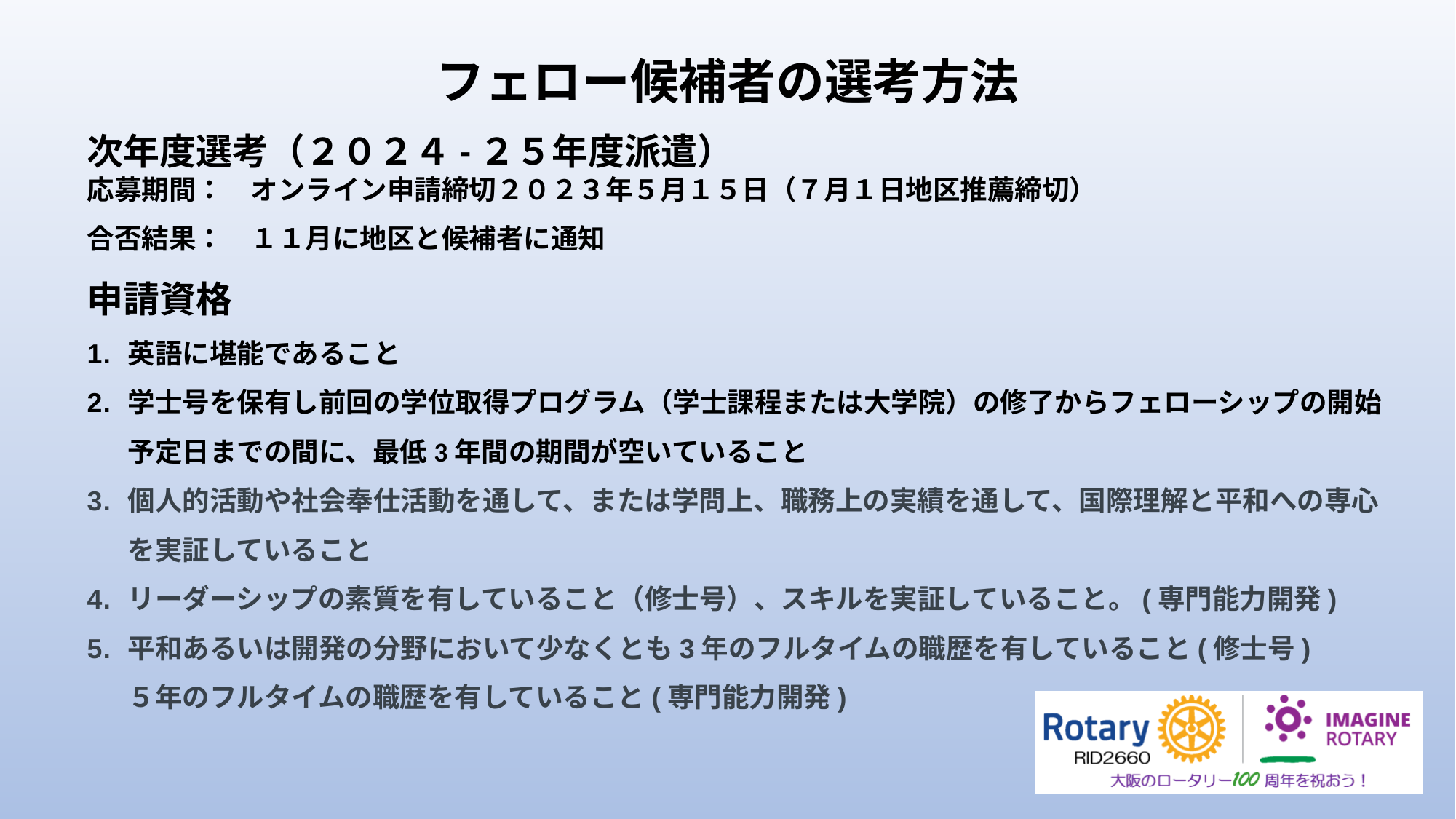

# フェロー候補者の選考方法
次年度選考（２０２４-２５年度派遣）
応募期間：　オンライン申請締切２０２３年５月１５日（７月１日地区推薦締切）
合否結果：　１１月に地区と候補者に通知
申請資格
英語に堪能であること
学士号を保有し前回の学位取得プログラム（学士課程または大学院）の修了からフェローシップの開始予定日までの間に、最低3年間の期間が空いていること
個人的活動や社会奉仕活動を通して、または学問上、職務上の実績を通して、国際理解と平和への専心を実証していること
リーダーシップの素質を有していること（修士号）、スキルを実証していること。(専門能力開発)
平和あるいは開発の分野において少なくとも3年のフルタイムの職歴を有していること(修士号)
５年のフルタイムの職歴を有していること(専門能力開発)